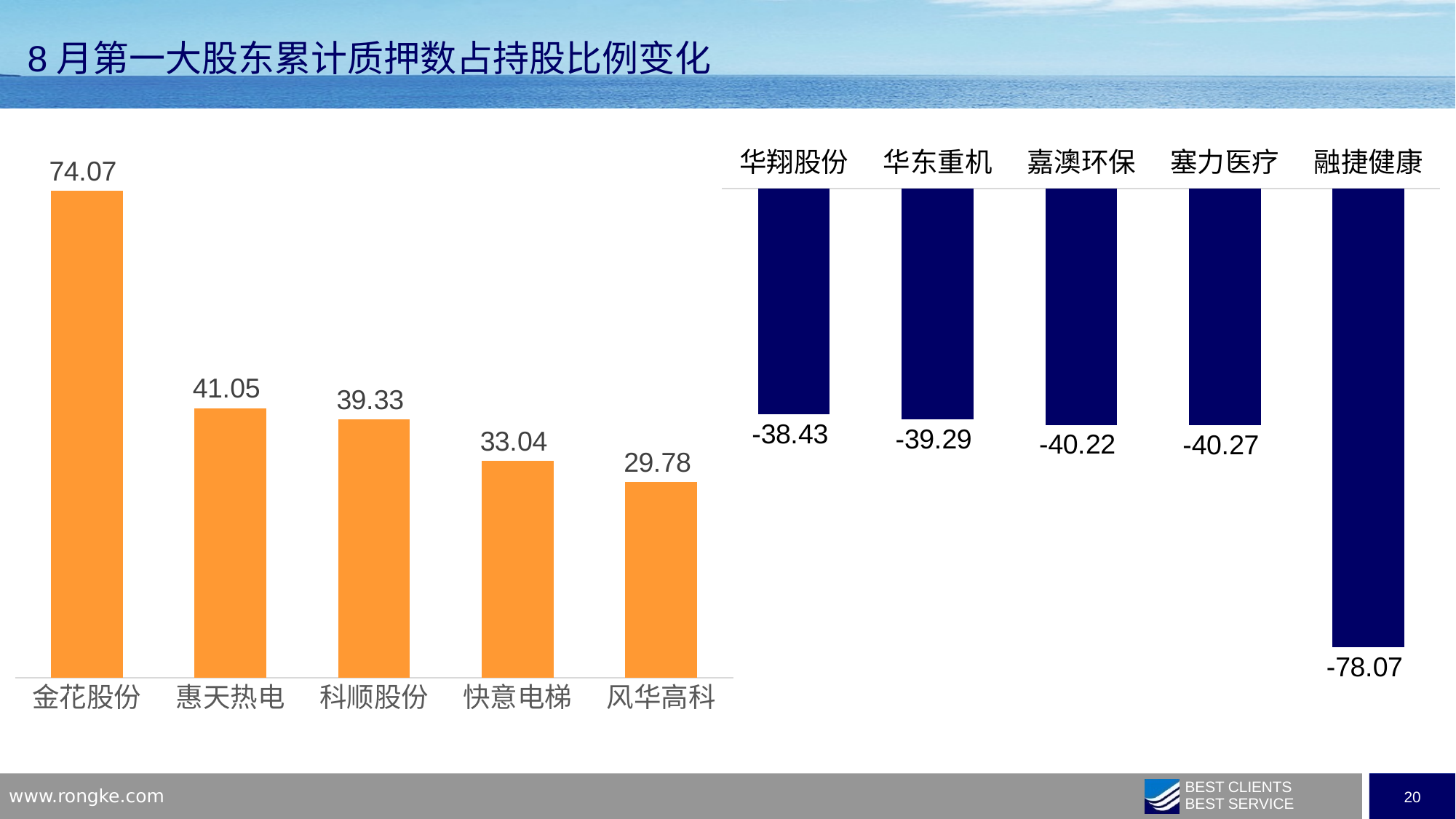

8月第一大股东累计质押数占持股比例变化

### Chart

| Category | 系列 1 |
|---|---|
| 华翔股份 | -38.431 |
| 华东重机 | -39.2866 |
| 嘉澳环保 | -40.2206 |
| 塞力医疗 | -40.2709 |
| 融捷健康 | -78.0671 |

### Chart

| Category | 系列 1 |
|---|---|
| 金花股份 | 74.0745 |
| 惠天热电 | 41.05010000000001 |
| 科顺股份 | 39.3326 |
| 快意电梯 | 33.0403 |
| 风华高科 | 29.7827 |